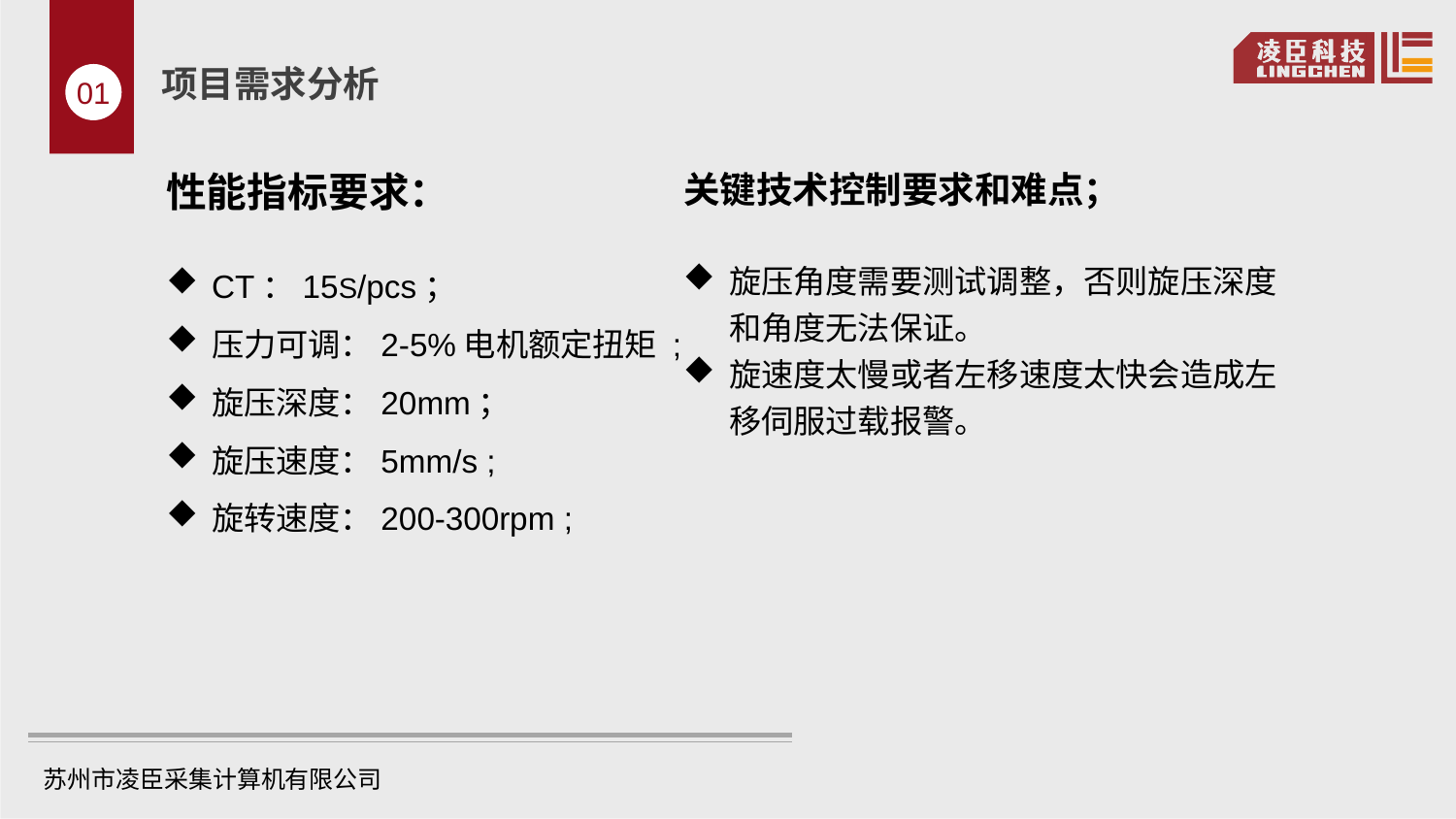

项目需求分析
01
性能指标要求：
关键技术控制要求和难点；
CT：15S/pcs；
压力可调：2-5%电机额定扭矩 ;
旋压深度：20mm；
旋压速度：5mm/s ;
旋转速度：200-300rpm ;

旋压角度需要测试调整，否则旋压深度和角度无法保证。
旋速度太慢或者左移速度太快会造成左移伺服过载报警。